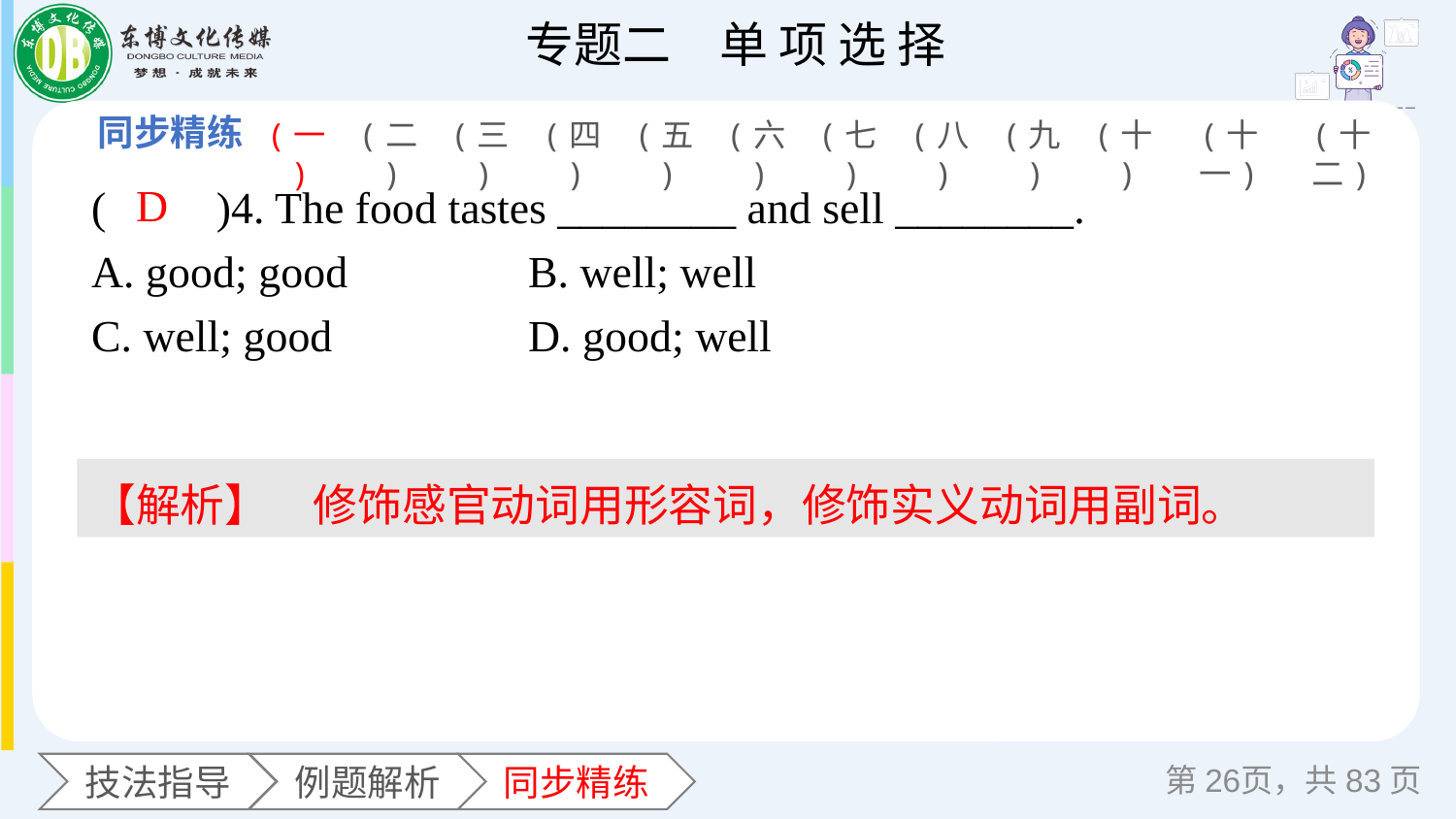

(一)
(二)
(三)
(四)
(五)
(六)
(七)
(八)
(九)
(十)
(十一)
(十二)
(　　)4. The food tastes ________ and sell ________.
A. good; good    	B. well; well
C. well; good    		D. good; well
D
【解析】　修饰感官动词用形容词，修饰实义动词用副词。
第26页，共83页